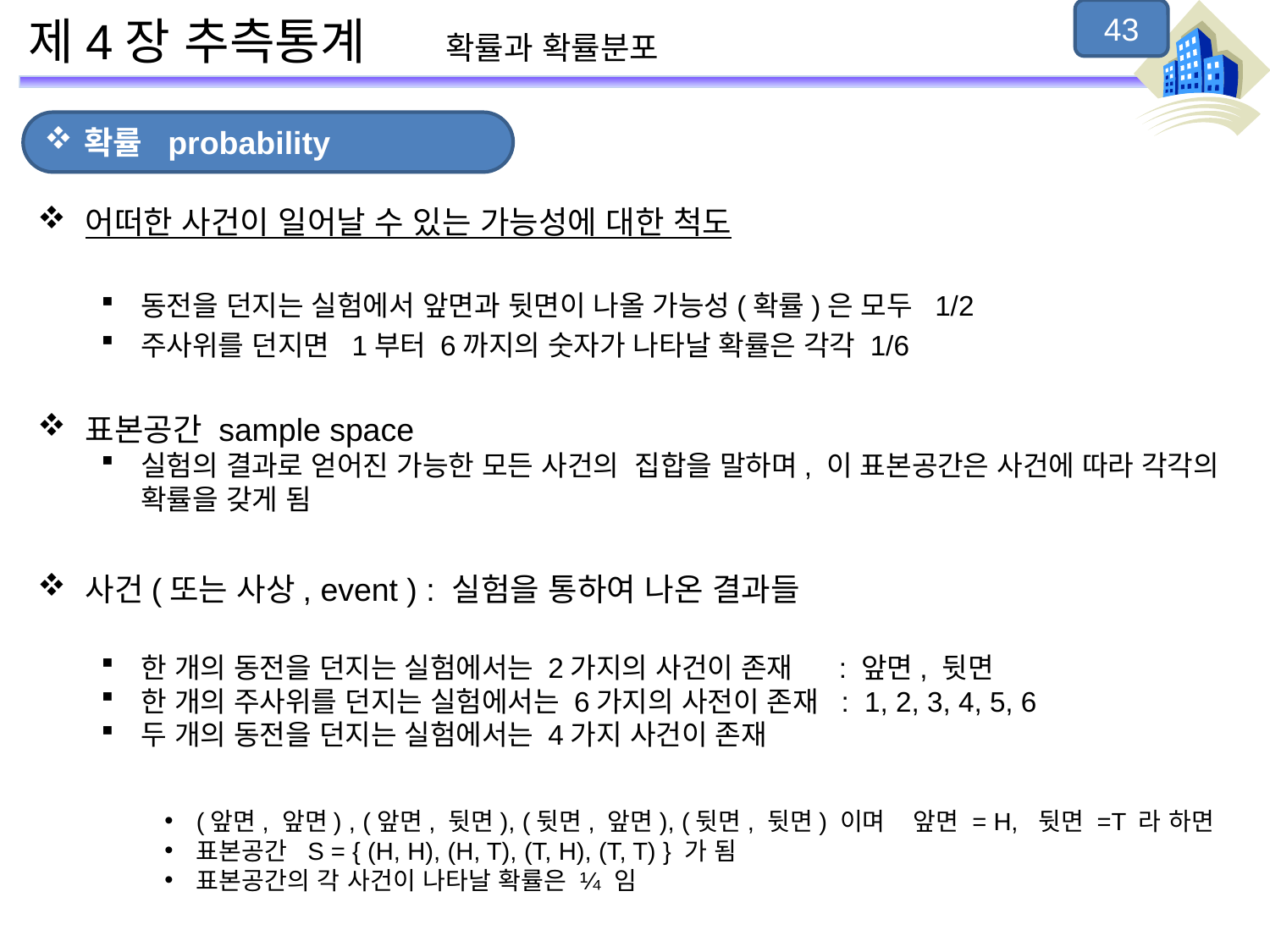

43
# 제4장 추측통계         확률과 확률분포
확률  probability
어떠한 사건이 일어날 수 있는 가능성에 대한 척도

동전을 던지는 실험에서 앞면과 뒷면이 나올 가능성(확률)은 모두  1/2
주사위를 던지면  1부터 6까지의 숫자가 나타날 확률은 각각 1/6

표본공간 sample space
실험의 결과로 얻어진 가능한 모든 사건의  집합을 말하며, 이 표본공간은 사건에 따라 각각의 확률을 갖게 됨

사건(또는 사상, event ) : 실험을 통하여 나온 결과들

한 개의 동전을 던지는 실험에서는 2가지의 사건이 존재     : 앞면, 뒷면
한 개의 주사위를 던지는 실험에서는 6가지의 사전이 존재  :  1, 2, 3, 4, 5, 6
두 개의 동전을 던지는 실험에서는 4가지 사건이 존재

(앞면, 앞면) , (앞면, 뒷면), (뒷면, 앞면), (뒷면, 뒷면) 이며    앞면 = H,  뒷면 =T 라 하면
표본공간  S = { (H, H), (H, T), (T, H), (T, T) } 가 됨
표본공간의 각 사건이 나타날 확률은 ¼ 임

단순사상 (simple event) : 어떤 시행에서 하나의 원소로 된 부분집합